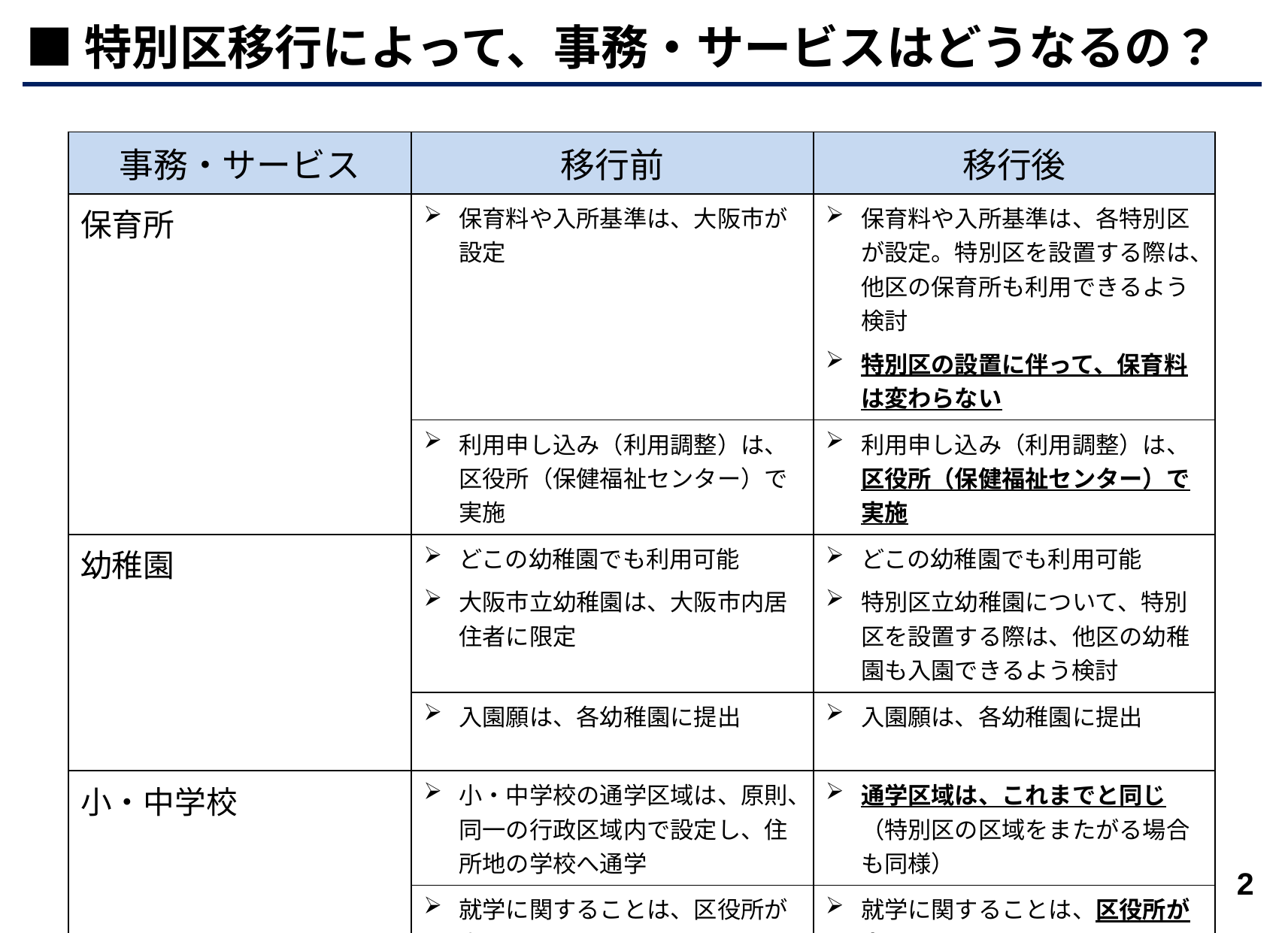

■特別区移行によって、事務・サービスはどうなるの？
| 事務・サービス | 移行前 | 移行後 |
| --- | --- | --- |
| 保育所 | 保育料や入所基準は、大阪市が設定 | 保育料や入所基準は、各特別区が設定。特別区を設置する際は、他区の保育所も利用できるよう検討 特別区の設置に伴って、保育料は変わらない |
|  | 利用申し込み（利用調整）は、区役所（保健福祉センター）で実施 | 利用申し込み（利用調整）は、区役所（保健福祉センター）で実施 |
| 幼稚園 | どこの幼稚園でも利用可能 大阪市立幼稚園は、大阪市内居住者に限定 | どこの幼稚園でも利用可能 特別区立幼稚園について、特別区を設置する際は、他区の幼稚園も入園できるよう検討 |
|  | 入園願は、各幼稚園に提出 | 入園願は、各幼稚園に提出 |
| 小・中学校 | 小・中学校の通学区域は、原則、同一の行政区域内で設定し、住所地の学校へ通学 | 通学区域は、これまでと同じ（特別区の区域をまたがる場合も同様） |
|  | 就学に関することは、区役所が窓口 | 就学に関することは、区役所が窓口 |
2